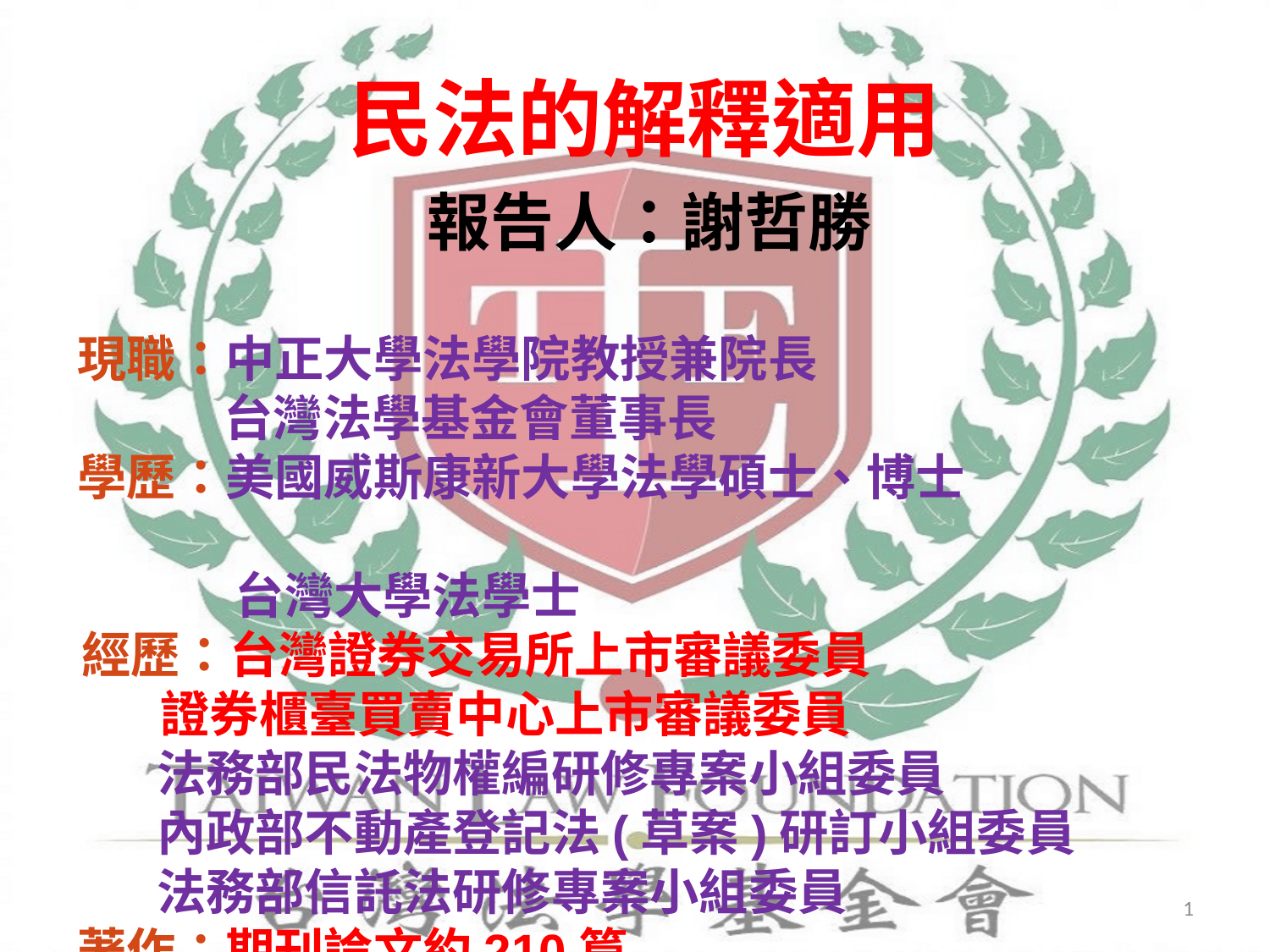

# 民法的解釋適用
報告人：謝哲勝

現職：中正大學法學院教授兼院長
            台灣法學基金會董事長
學歷：美國威斯康新大學法學碩士、博士
             台灣大學法學士
經歷：台灣證券交易所上市審議委員
      證券櫃臺買賣中心上市審議委員
      法務部民法物權編研修專案小組委員
      內政部不動產登記法(草案)研訂小組委員
      法務部信託法研修專案小組委員
著作：期刊論文約210篇
             民法物權、中國民法、土地法等書籍約50本
1